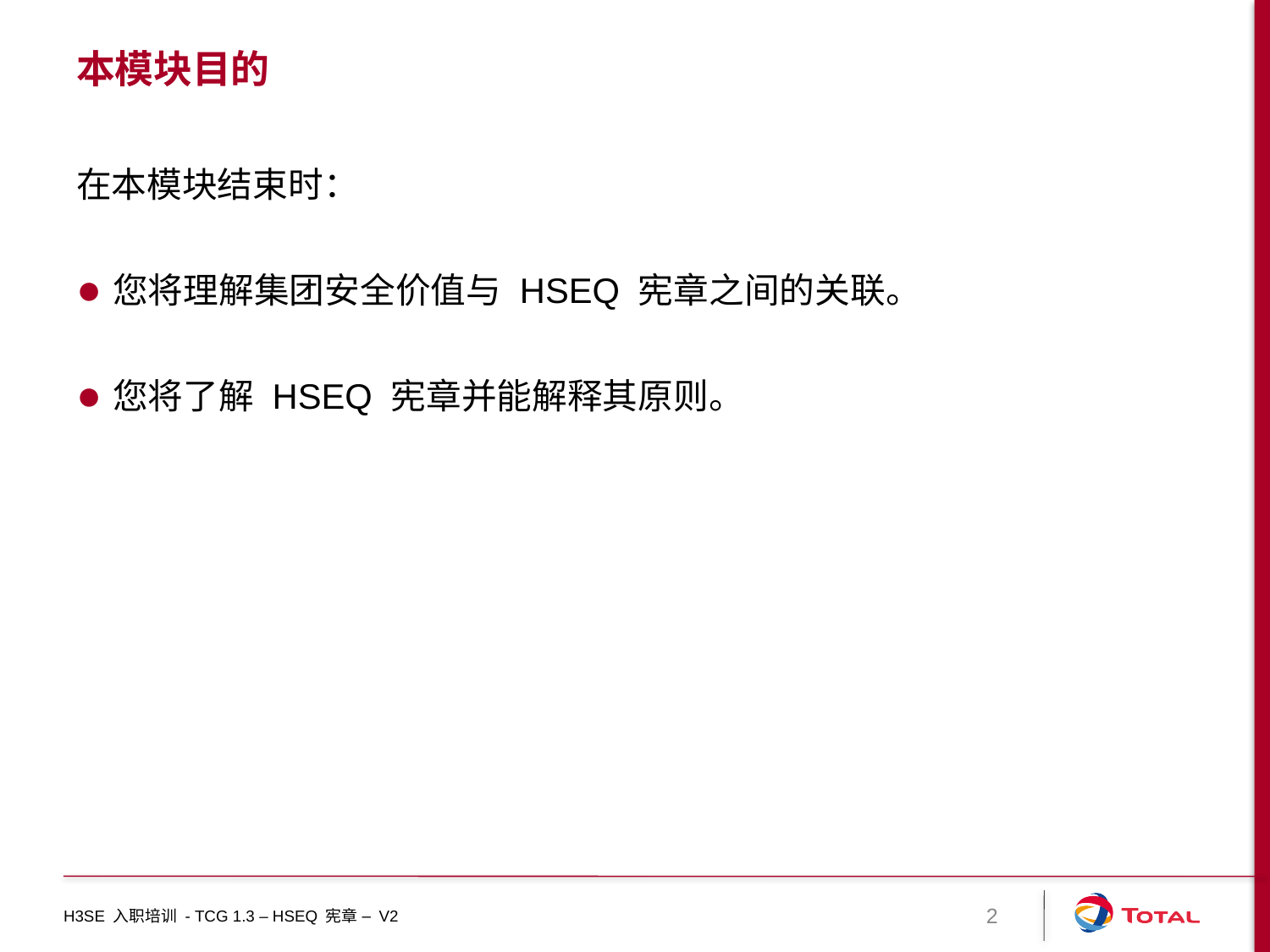

# 本模块目的
在本模块结束时：

您将理解集团安全价值与 HSEQ 宪章之间的关联。

您将了解 HSEQ 宪章并能解释其原则。
H3SE 入职培训 - TCG 1.3 – HSEQ 宪章 – V2
2